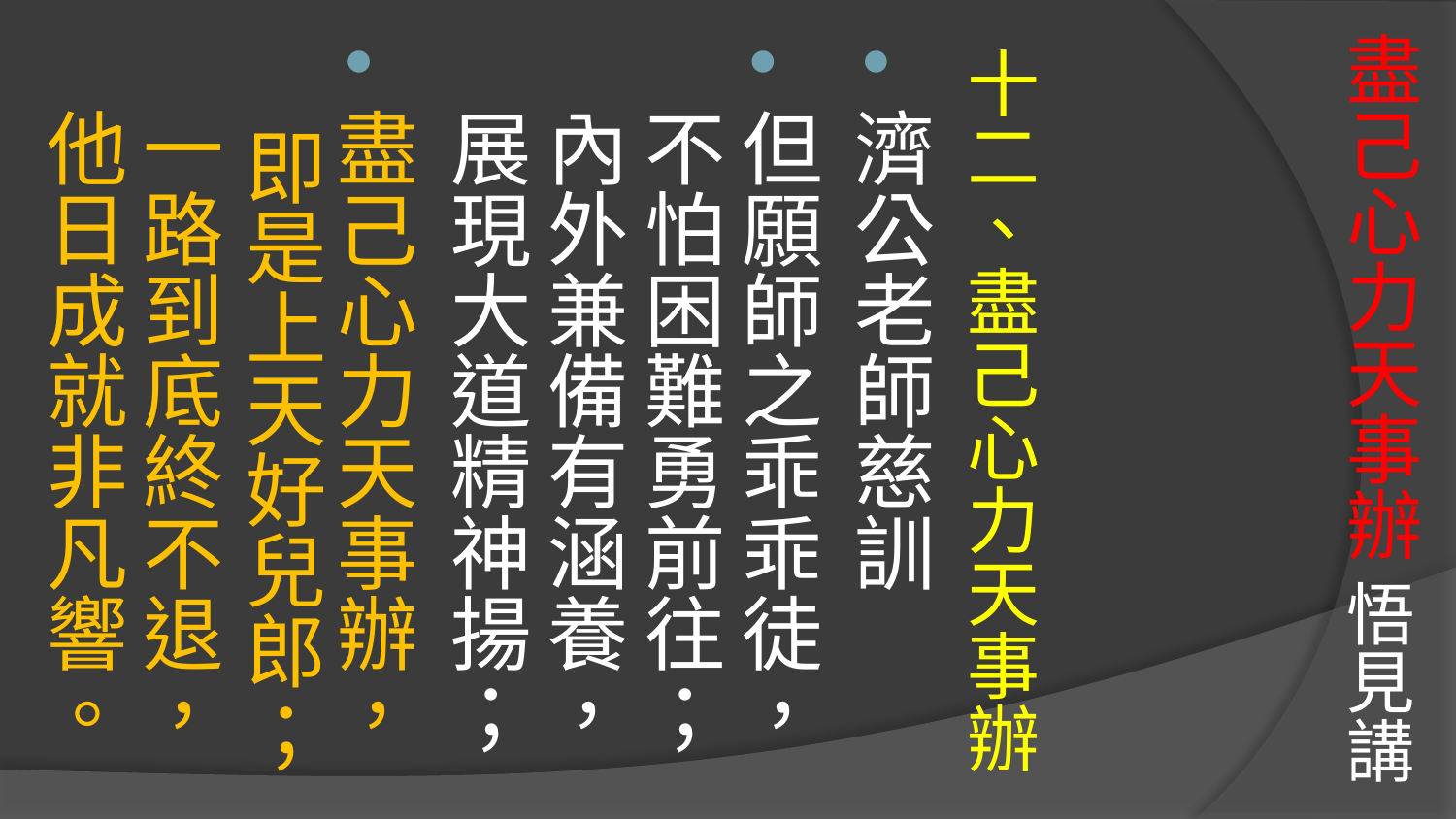

# 盡己心力天事辦 悟見講
十二、盡己心力天事辦
濟公老師慈訓
但願師之乖乖徒，不怕困難勇前往；
內外兼備有涵養，展現大道精神揚；
盡己心力天事辦，   即是上天好兒郎；
一路到底終不退，他日成就非凡響。